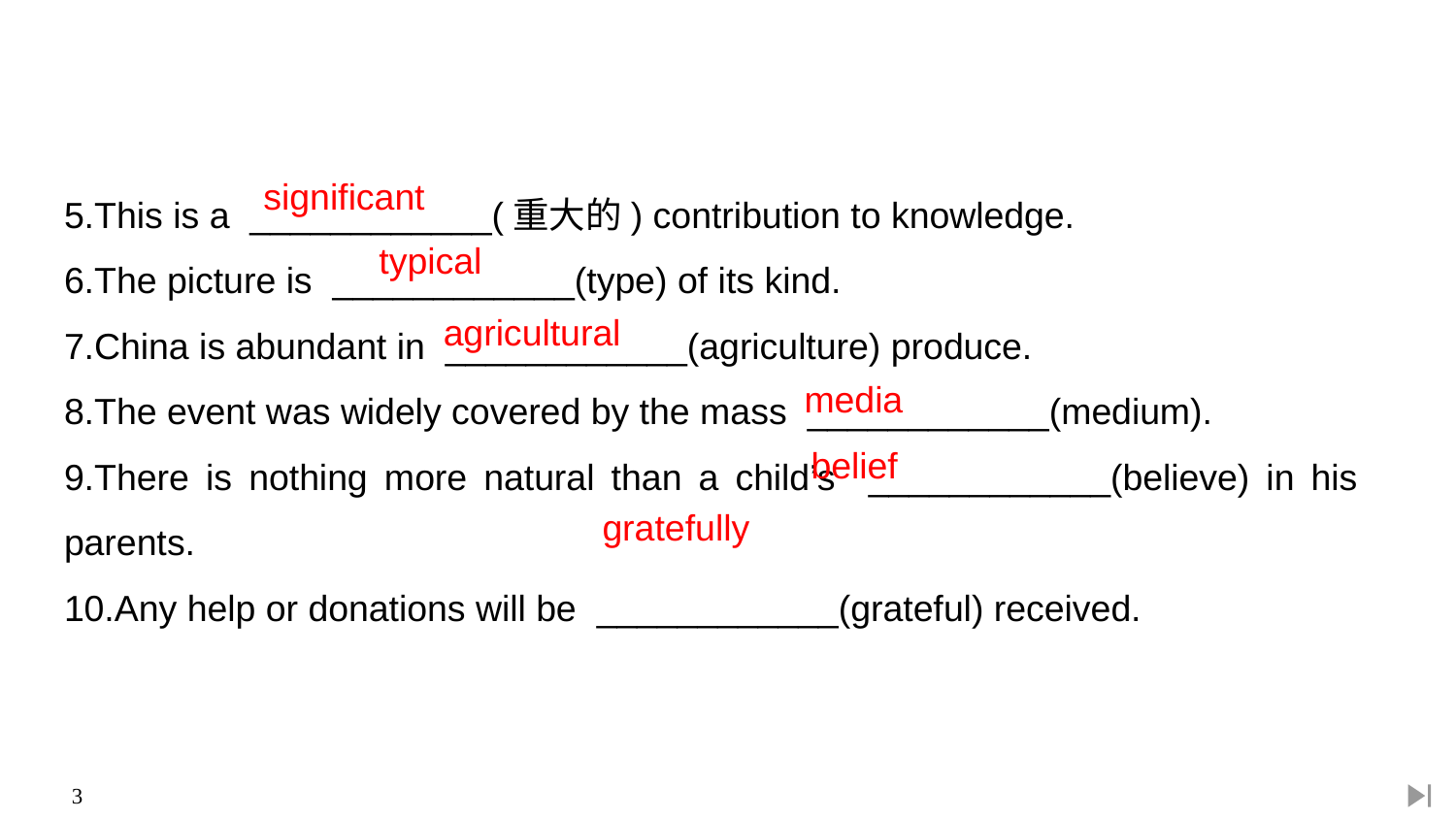

5.This is a  ____________(重大的) contribution to knowledge.
6.The picture is  ____________(type) of its kind.
7.China is abundant in  ____________(agriculture) produce.
8.The event was widely covered by the mass  ____________(medium).
9.There is nothing more natural than a child’s  ____________(believe) in his parents.
10.Any help or donations will be  ____________(grateful) received.
significant
typical
agricultural
media
belief
gratefully